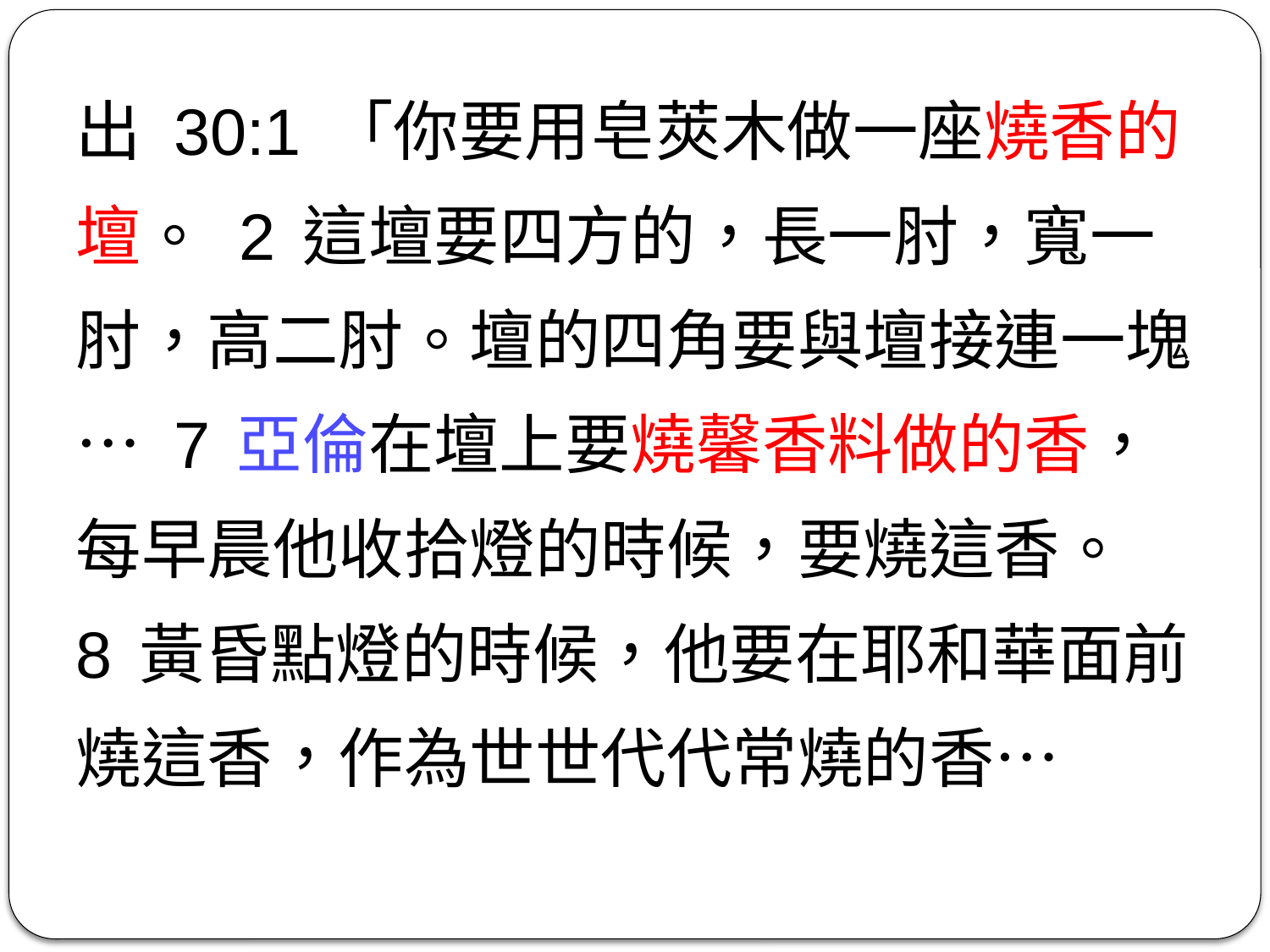

出 30:1 「你要用皂莢木做一座燒香的壇。 2 這壇要四方的，長一肘，寬一肘，高二肘。壇的四角要與壇接連一塊… 7 亞倫在壇上要燒馨香料做的香，每早晨他收拾燈的時候，要燒這香。 8 黃昏點燈的時候，他要在耶和華面前燒這香，作為世世代代常燒的香…